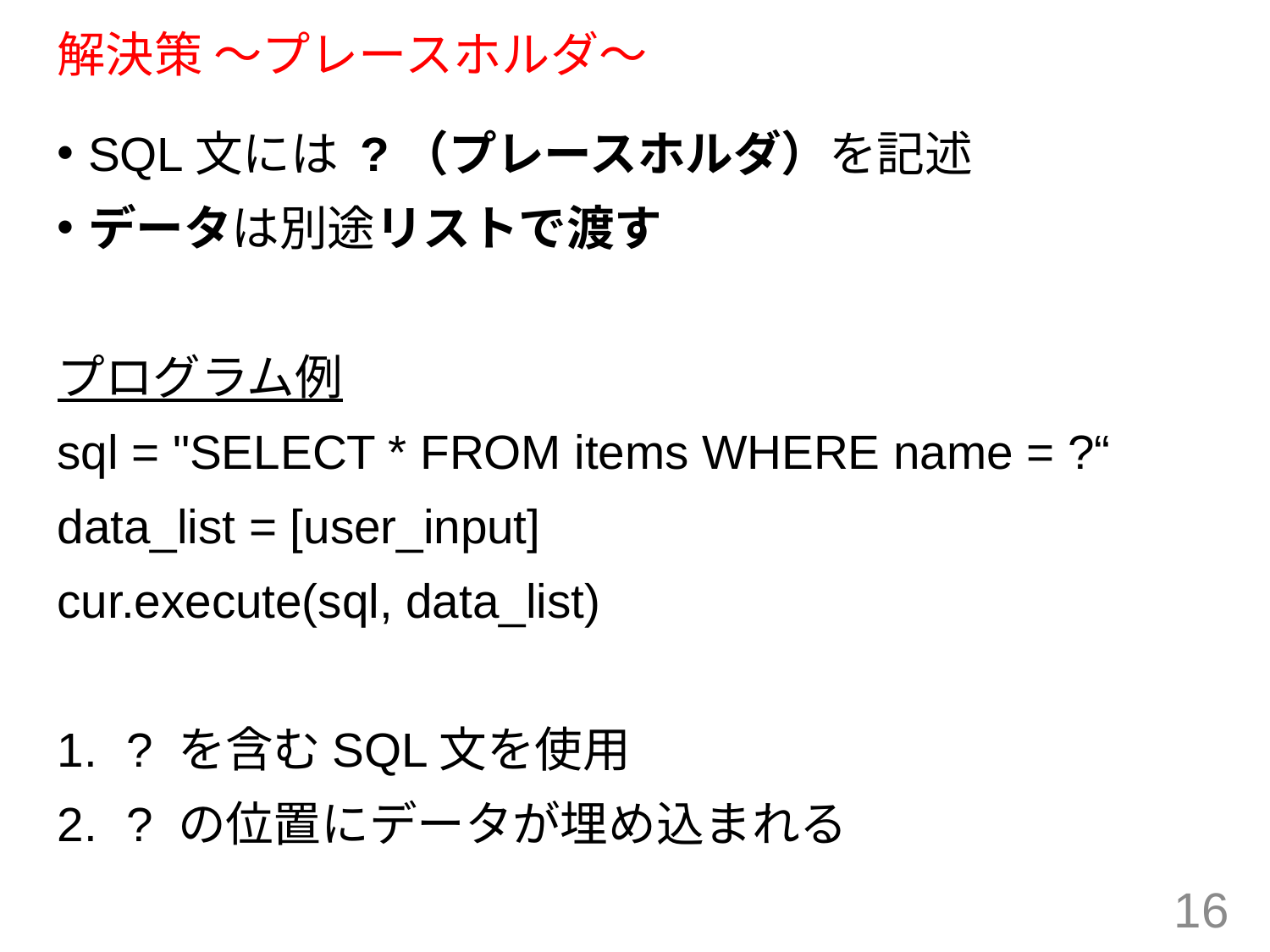

# 解決策 ～プレースホルダ～
SQL文には ?（プレースホルダ）を記述
データは別途リストで渡す

プログラム例
sql = "SELECT * FROM items WHERE name = ?“
data_list = [user_input]
cur.execute(sql, data_list)

? を含むSQL文を使用
? の位置にデータが埋め込まれる
16